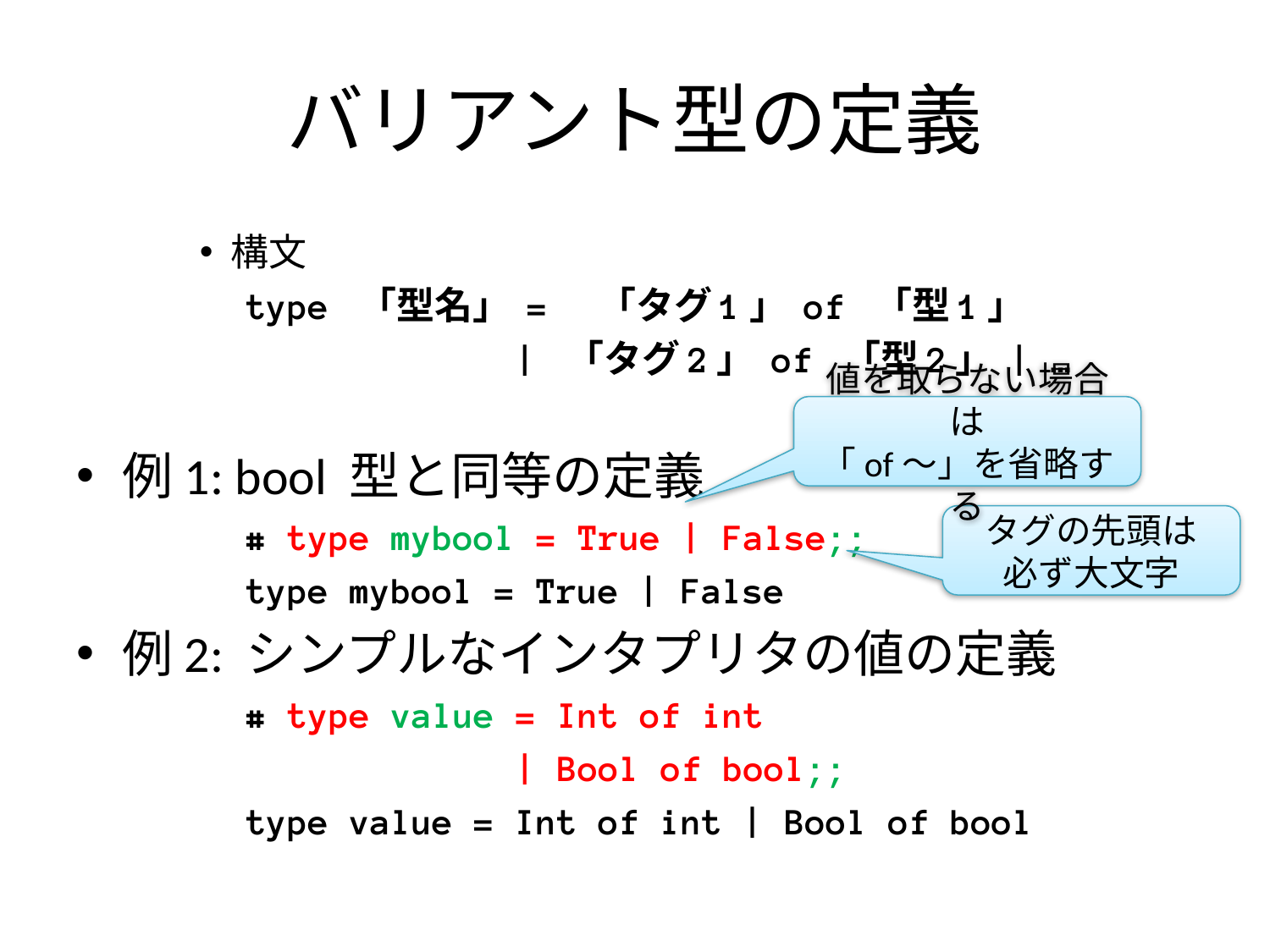

# バリアント型の定義
構文
type 「型名」 =  「タグ1」 of 「型1」
             | 「タグ2」 of 「型2」 | …

例1: bool 型と同等の定義
# type mybool = True | False;;
type mybool = True | False
例2: シンプルなインタプリタの値の定義
# type value = Int of int
             | Bool of bool;;
type value = Int of int | Bool of bool
値を取らない場合は
「of～」を省略する
タグの先頭は
必ず大文字